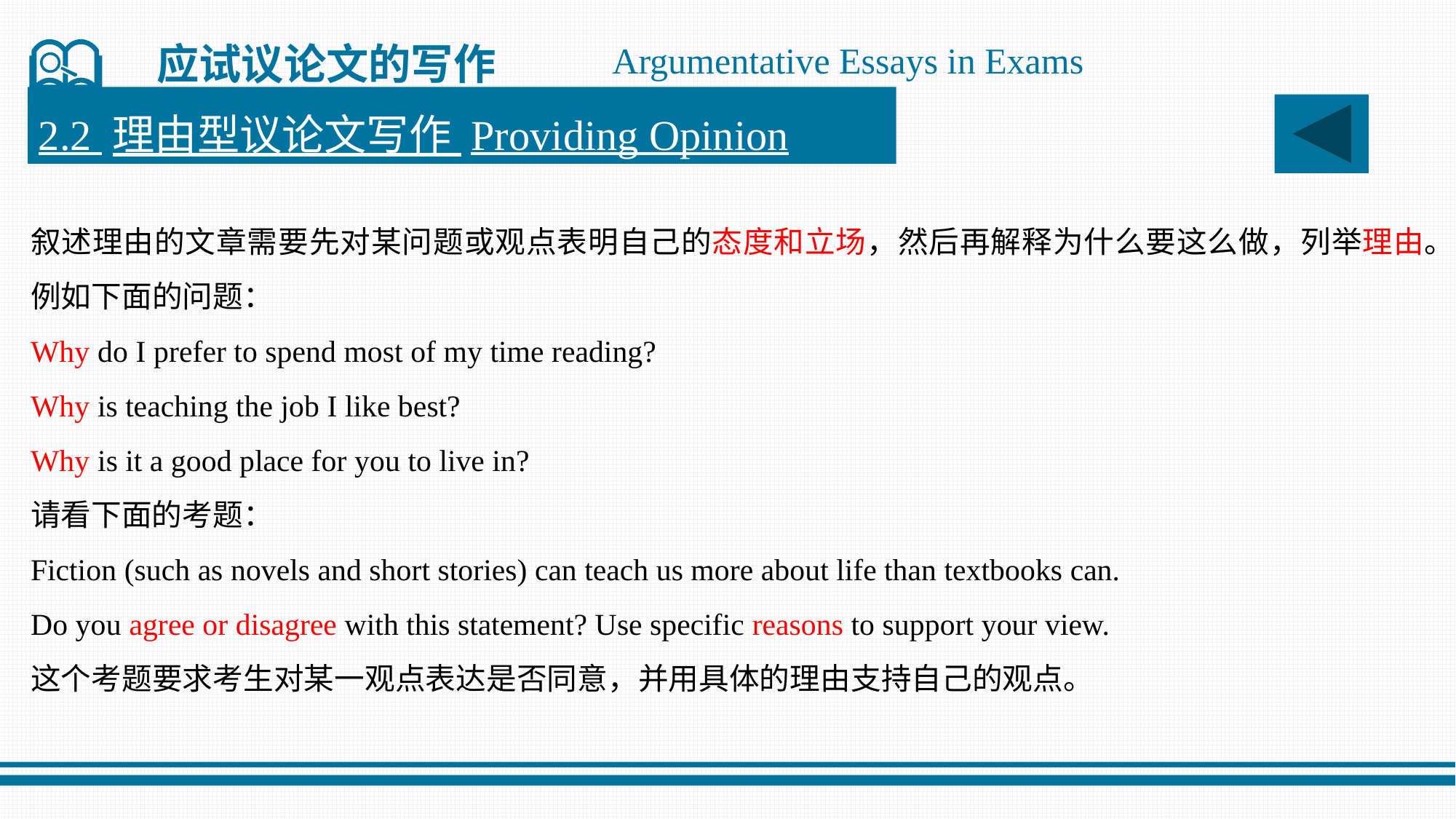

应试议论文的写作
Argumentative Essays in Exams
2.2 理由型议论文写作 Providing Opinion

叙述理由的文章需要先对某问题或观点表明自己的态度和立场，然后再解释为什么要这么做，列举理由。例如下面的问题：
Why do I prefer to spend most of my time reading?
Why is teaching the job I like best?
Why is it a good place for you to live in?
请看下面的考题：
Fiction (such as novels and short stories) can teach us more about life than textbooks can.
Do you agree or disagree with this statement? Use specific reasons to support your view.
这个考题要求考生对某一观点表达是否同意，并用具体的理由支持自己的观点。